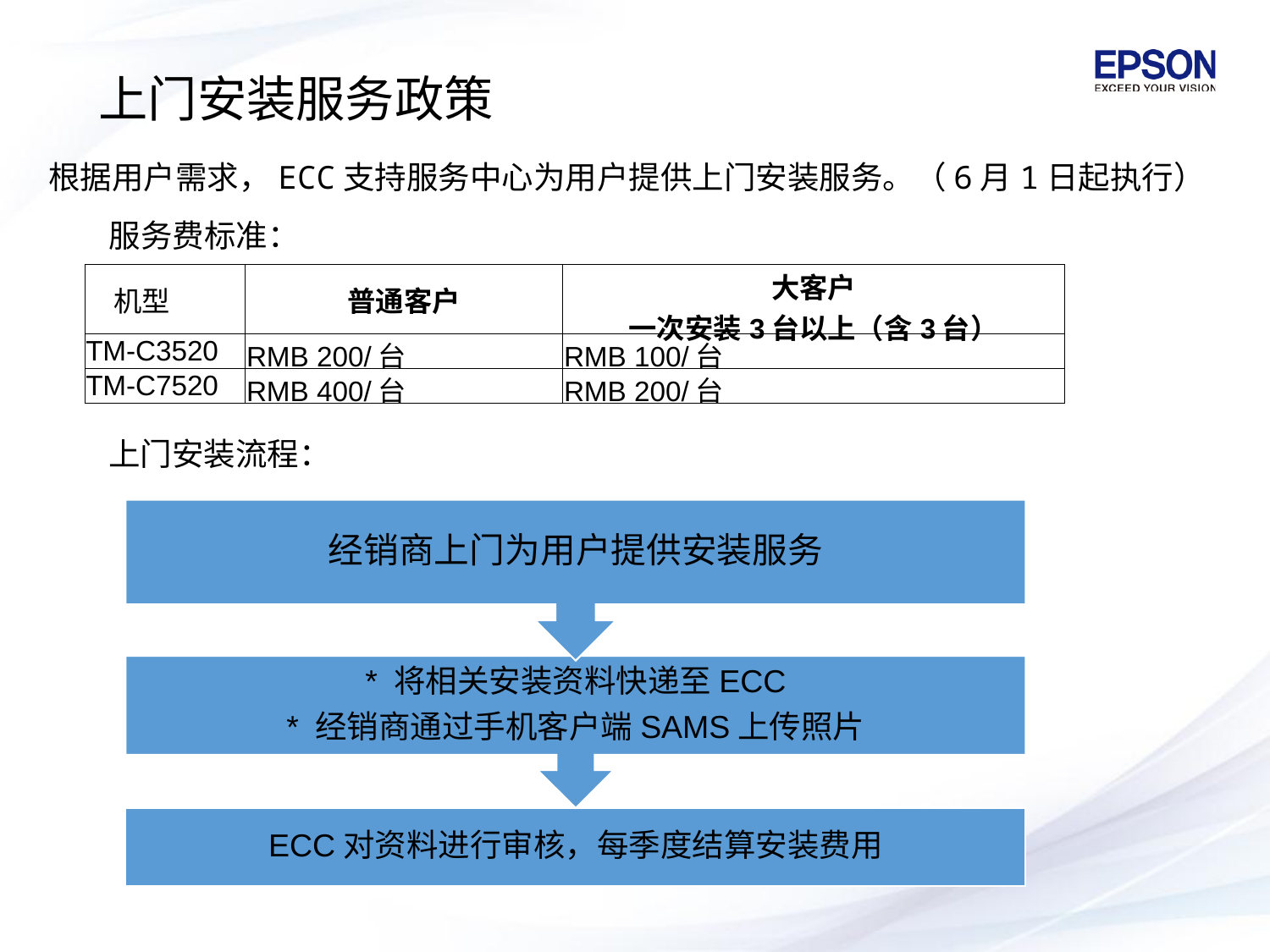

上门安装服务政策
根据用户需求，ECC支持服务中心为用户提供上门安装服务。（6月1日起执行）
服务费标准：
| 机型 | 普通客户 | 大客户 一次安装3台以上（含3台） |
| --- | --- | --- |
| TM-C3520 | RMB 200/台 | RMB 100/台 |
| TM-C7520 | RMB 400/台 | RMB 200/台 |
上门安装流程：
ECC对资料进行审核，每季度结算安装费用
* 将相关安装资料快递至ECC
* 经销商通过手机客户端SAMS上传照片
经销商上门为用户提供安装服务